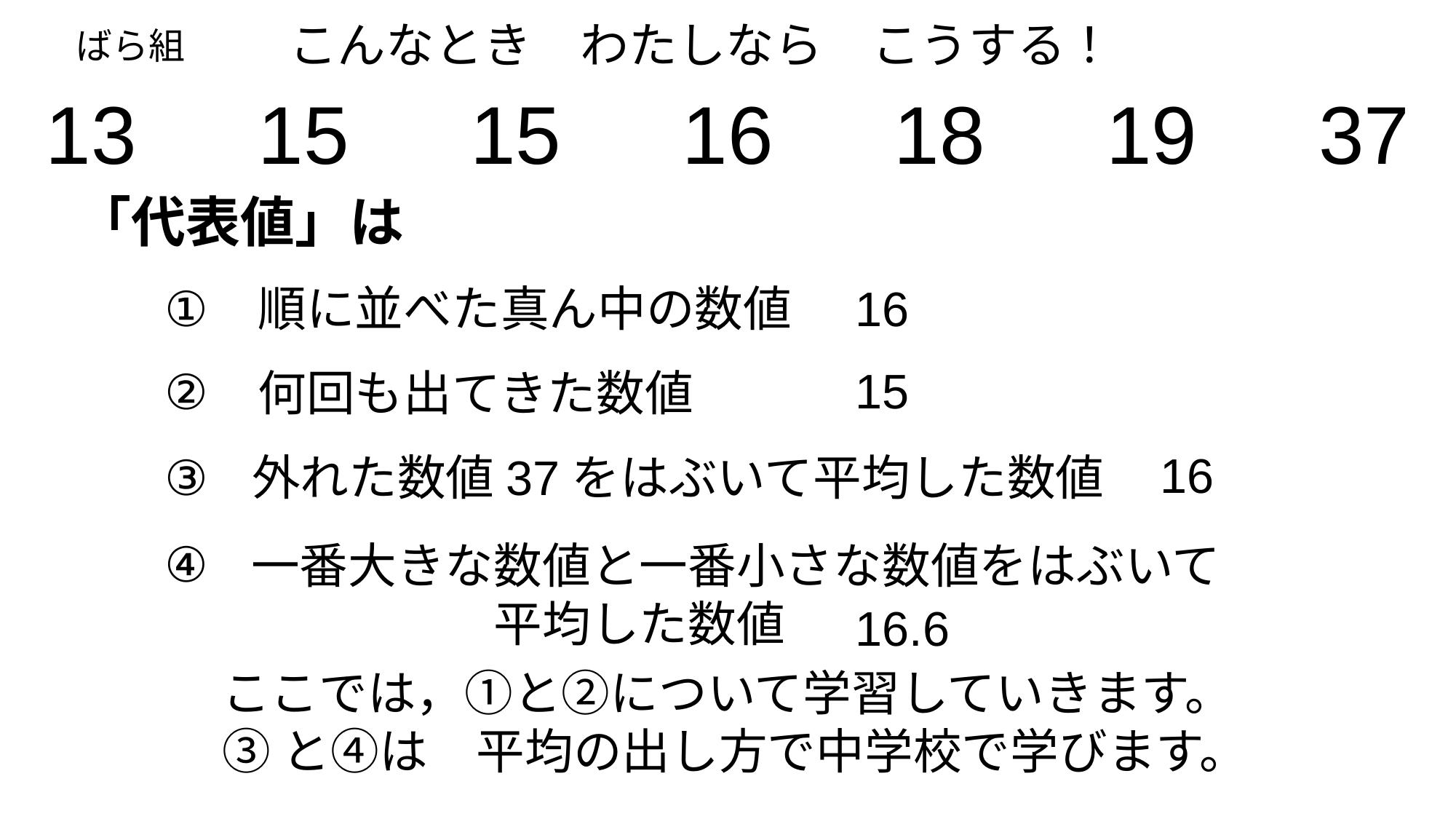

こんなとき　わたしなら　こうする！
ばら組
13　15　15　16　18　19　37
「代表値」は
16
①
順に並べた真ん中の数値
15
②
何回も出てきた数値
16
③
外れた数値37をはぶいて平均した数値
④
一番大きな数値と一番小さな数値をはぶいて
　　　　　平均した数値
16.6
ここでは，①と②について学習していきます。
③と④は　平均の出し方で中学校で学びます。